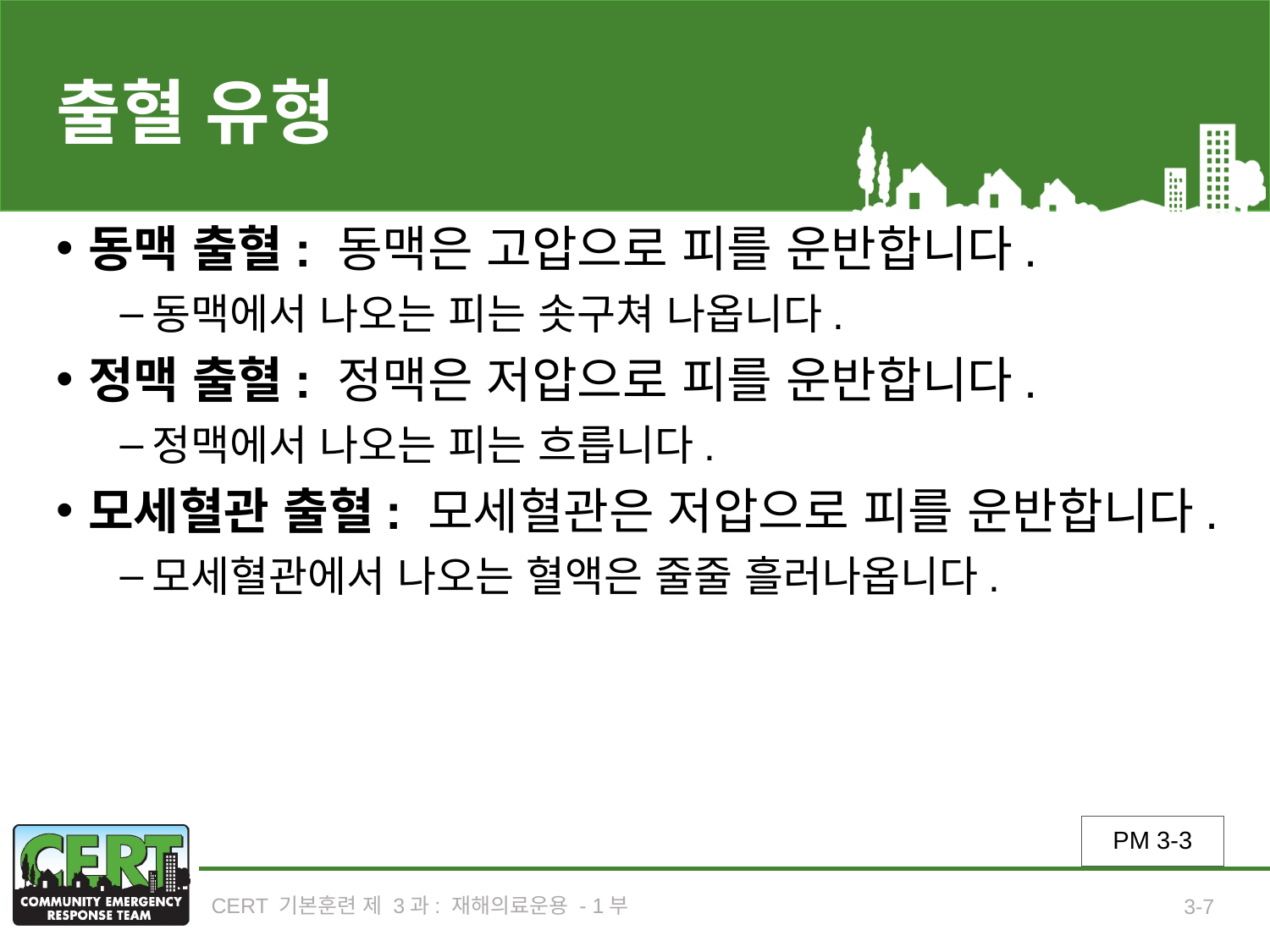

# 출혈 유형
동맥 출혈: 동맥은 고압으로 피를 운반합니다.
동맥에서 나오는 피는 솟구쳐 나옵니다.
정맥 출혈: 정맥은 저압으로 피를 운반합니다.
정맥에서 나오는 피는 흐릅니다.
모세혈관 출혈: 모세혈관은 저압으로 피를 운반합니다.
모세혈관에서 나오는 혈액은 줄줄 흘러나옵니다.
PM 3-3
CERT 기본훈련 제 3과: 재해의료운용 - 1부
3-7